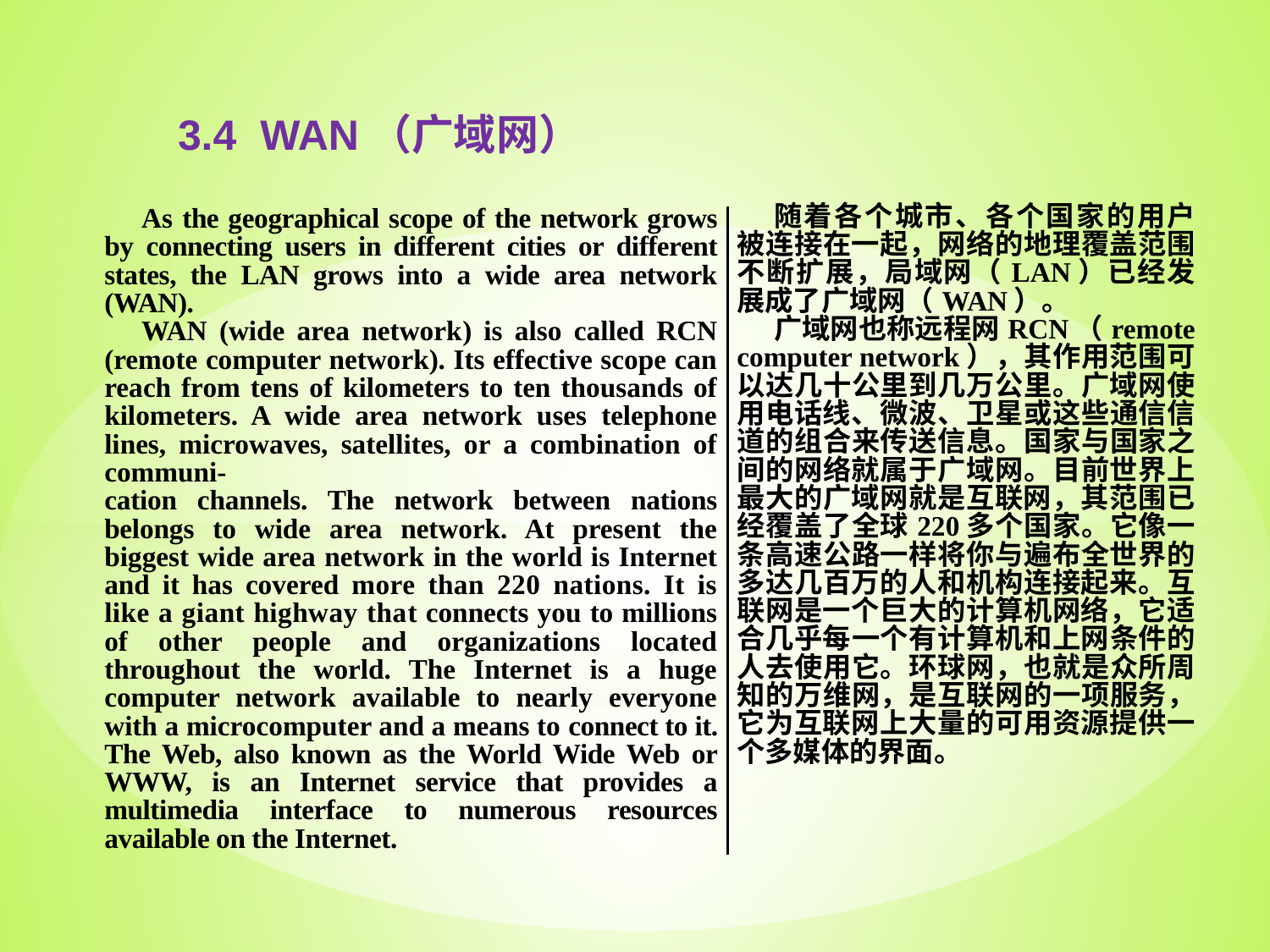

3.4  WAN（广域网）
| As the geographical scope of the network grows by connecting users in different cities or different states, the LAN grows into a wide area network (WAN). WAN (wide area network) is also called RCN (remote computer network). Its effective scope can reach from tens of kilometers to ten thousands of kilometers. A wide area network uses telephone lines, microwaves, satellites, or a combination of communi- cation channels. The network between nations belongs to wide area network. At present the biggest wide area network in the world is Internet and it has covered more than 220 nations. It is like a giant highway that connects you to millions of other people and organizations located throughout the world. The Internet is a huge computer network available to nearly everyone with a microcomputer and a means to connect to it. The Web, also known as the World Wide Web or WWW, is an Internet service that provides a multimedia interface to numerous resources available on the Internet. | 随着各个城市、各个国家的用户被连接在一起，网络的地理覆盖范围不断扩展，局域网（LAN）已经发展成了广域网（WAN）。 广域网也称远程网RCN（remote computer network），其作用范围可以达几十公里到几万公里。广域网使用电话线、微波、卫星或这些通信信道的组合来传送信息。国家与国家之间的网络就属于广域网。目前世界上最大的广域网就是互联网，其范围已经覆盖了全球220多个国家。它像一条高速公路一样将你与遍布全世界的多达几百万的人和机构连接起来。互联网是一个巨大的计算机网络，它适合几乎每一个有计算机和上网条件的人去使用它。环球网，也就是众所周知的万维网，是互联网的一项服务，它为互联网上大量的可用资源提供一个多媒体的界面。 |
| --- | --- |